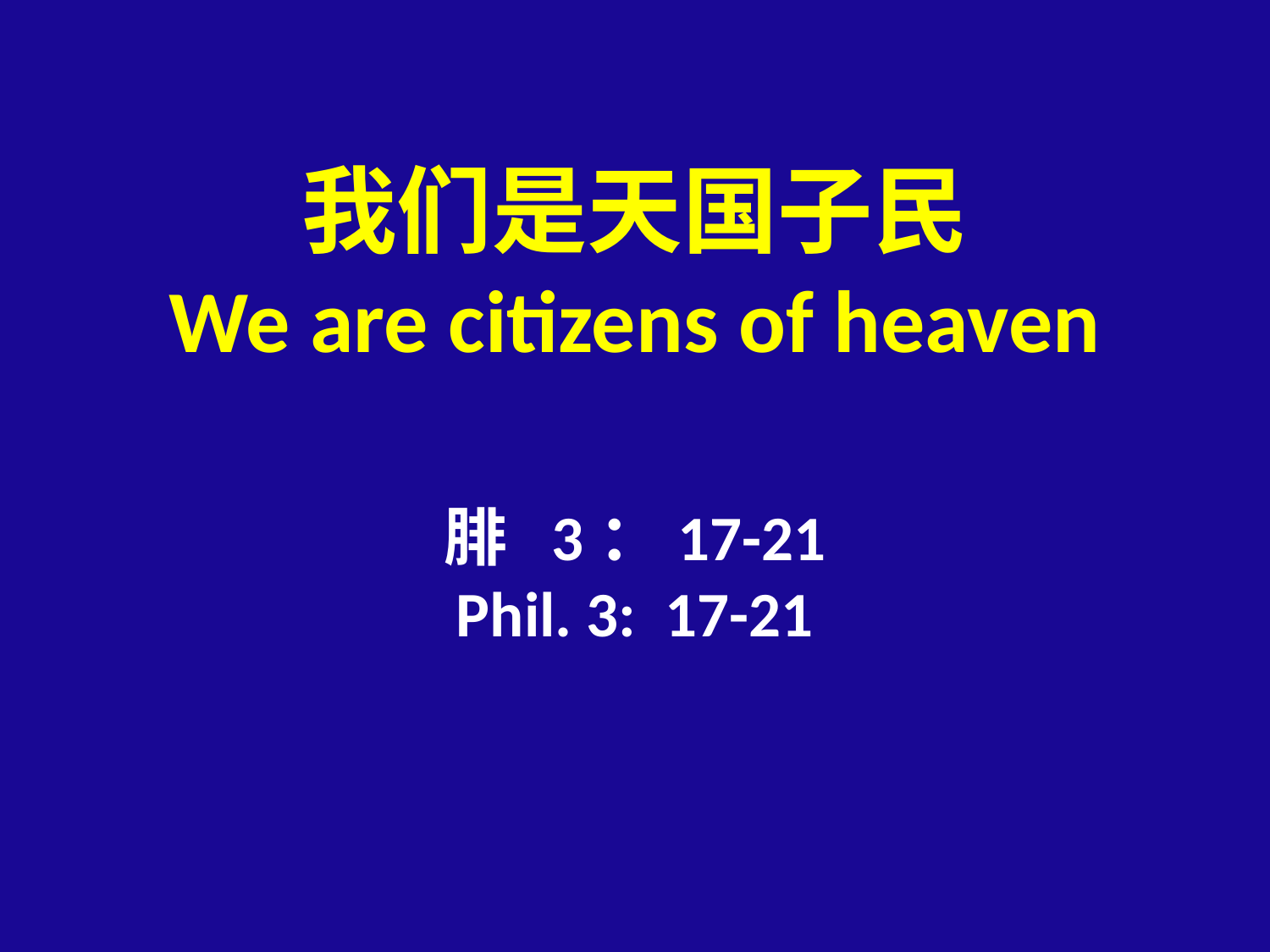

# 我们是天国子民 We are citizens of heaven 腓  3：17-21 Phil. 3:  17-21